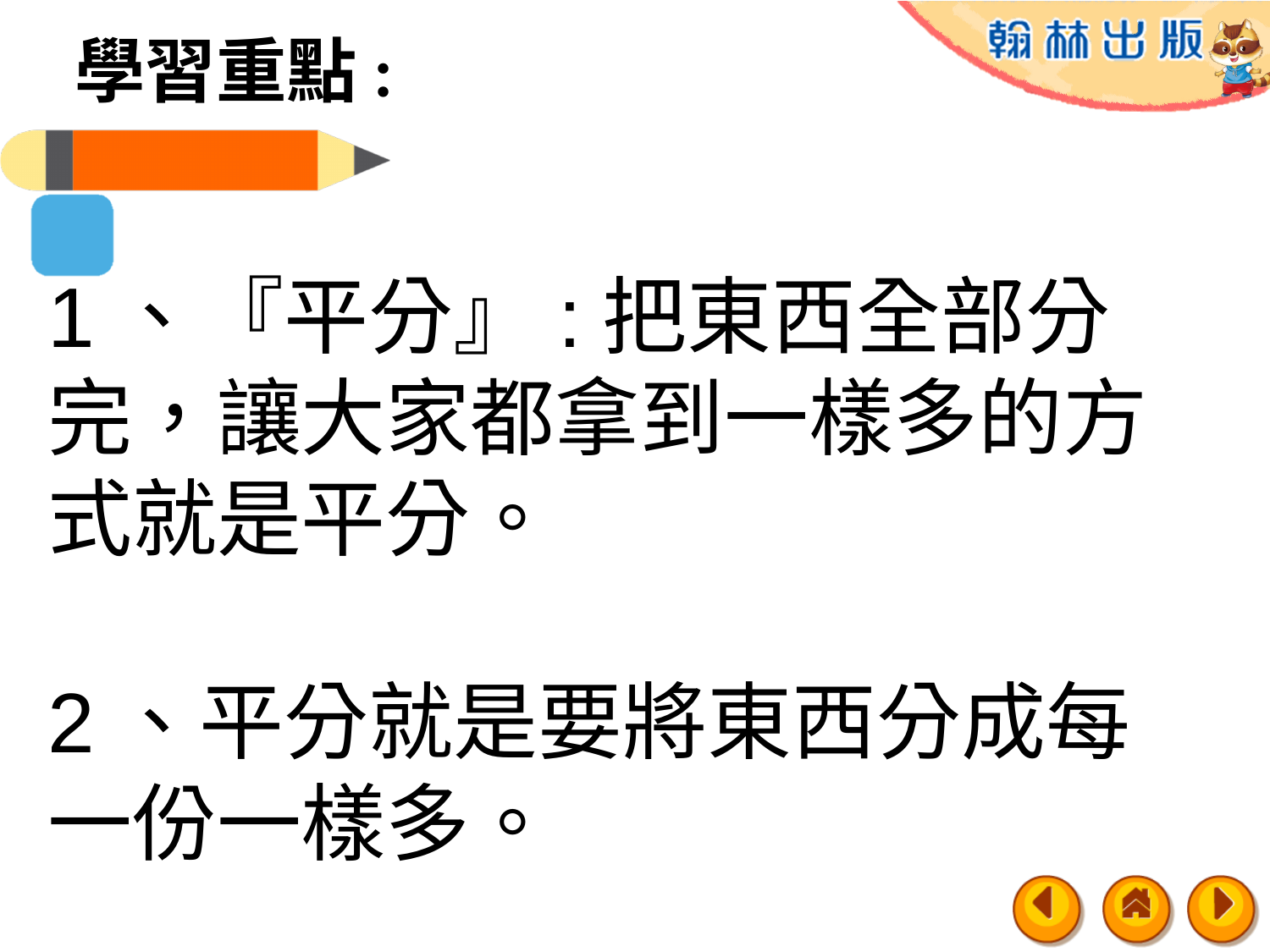

學習重點:
1、『平分』:把東西全部分完，讓大家都拿到一樣多的方式就是平分。

2、平分就是要將東西分成每一份一樣多。